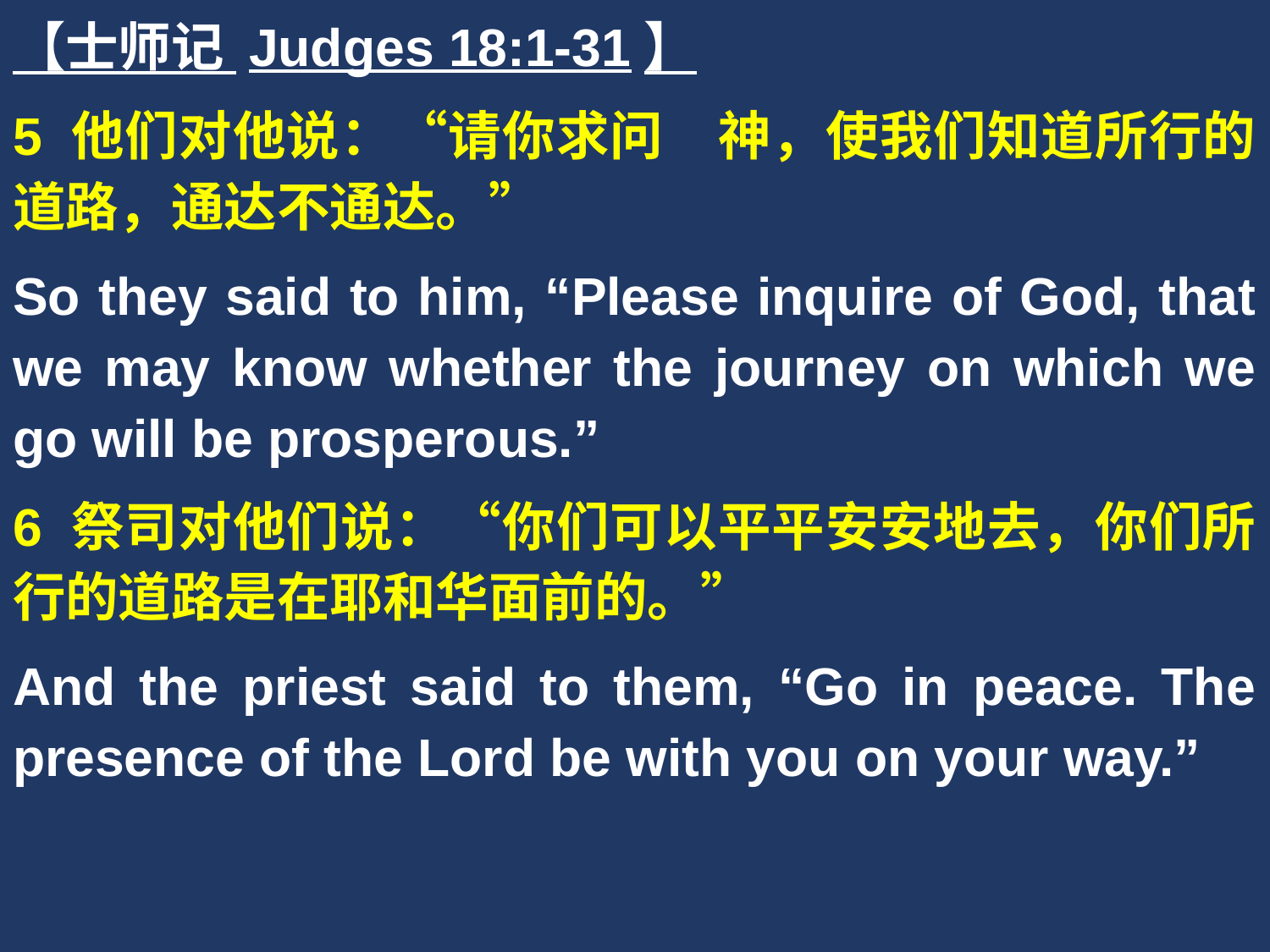

【士师记 Judges 18:1-31】
5 他们对他说：“请你求问　神，使我们知道所行的道路，通达不通达。”
So they said to him, “Please inquire of God, that we may know whether the journey on which we go will be prosperous.”
6 祭司对他们说：“你们可以平平安安地去，你们所行的道路是在耶和华面前的。”
And the priest said to them, “Go in peace. The presence of the Lord be with you on your way.”